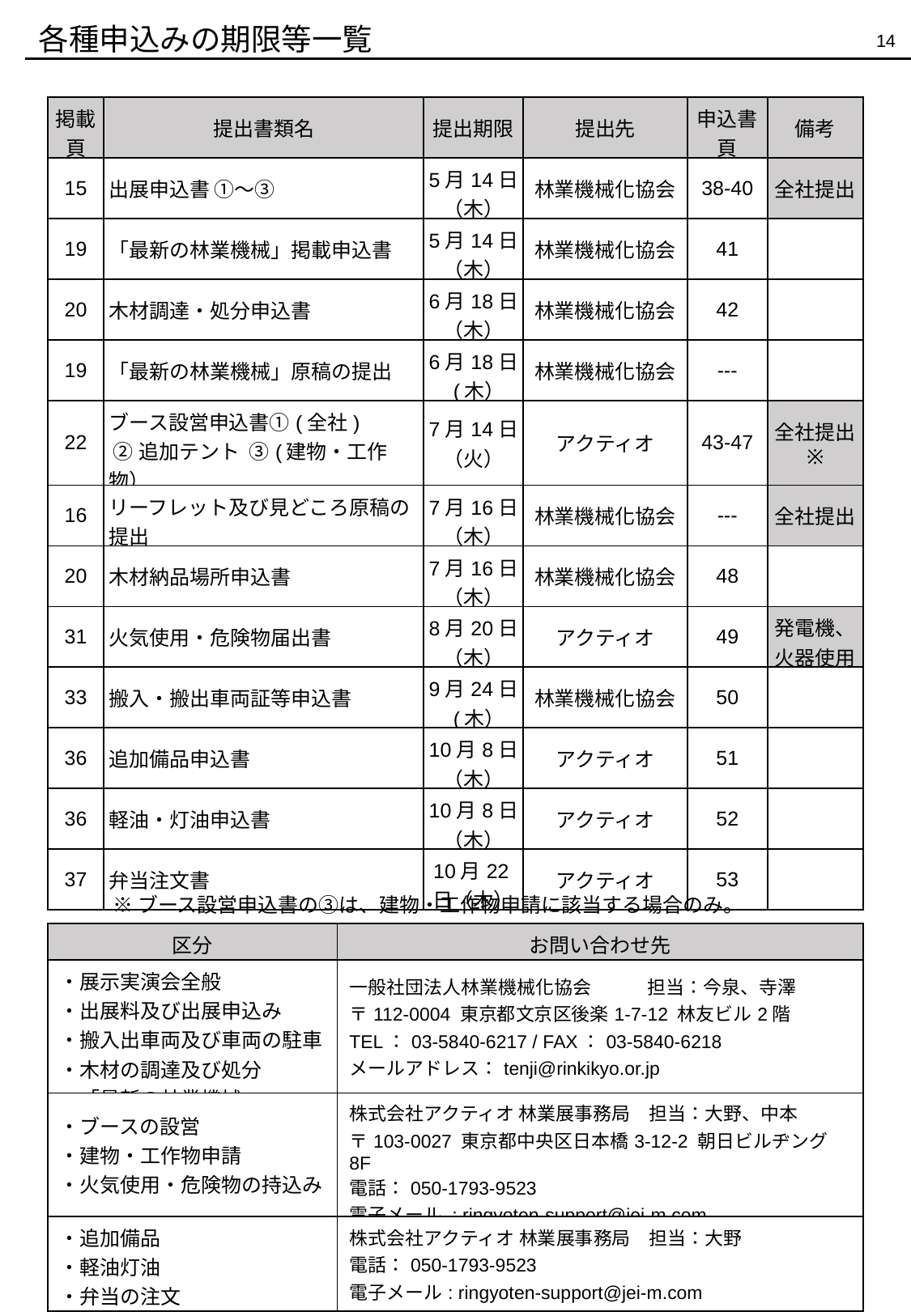

各種申込みの期限等一覧
14
| 掲載頁 | 提出書類名 | 提出期限 | 提出先 | 申込書 頁 | 備考 |
| --- | --- | --- | --- | --- | --- |
| 15 | 出展申込書 ①～③ | 5月14日（木） | 林業機械化協会 | 38-40 | 全社提出 |
| 19 | 「最新の林業機械」掲載申込書 | 5月14日（木） | 林業機械化協会 | 41 |  |
| 20 | 木材調達・処分申込書 | 6月18日（木） | 林業機械化協会 | 42 |  |
| 19 | 「最新の林業機械」原稿の提出 | 6月18日 (木） | 林業機械化協会 | --- |  |
| 22 | ブース設営申込書①(全社) ②追加テント ③(建物・工作物） | 7月14日 （火） | アクティオ | 43-47 | 全社提出 ※ |
| 16 | リーフレット及び見どころ原稿の提出 | 7月16日（木） | 林業機械化協会 | --- | 全社提出 |
| 20 | 木材納品場所申込書 | 7月16日 （木） | 林業機械化協会 | 48 |  |
| 31 | 火気使用・危険物届出書 | 8月20日（木） | アクティオ | 49 | 発電機、火器使用 |
| 33 | 搬入・搬出車両証等申込書 | 9月24日 (木） | 林業機械化協会 | 50 |  |
| 36 | 追加備品申込書 | 10月8日 （木） | アクティオ | 51 |  |
| 36 | 軽油・灯油申込書 | 10月8日（木） | アクティオ | 52 |  |
| 37 | 弁当注文書 | 10月22日（木） | アクティオ | 53 |  |
※ブース設営申込書の③は、建物・工作物申請に該当する場合のみ。
| 区分 | お問い合わせ先 |
| --- | --- |
| ・展示実演会全般 ・出展料及び出展申込み ・搬入出車両及び車両の駐車 ・木材の調達及び処分 ・「最新の林業機械」 | 一般社団法人林業機械化協会　　　担当：今泉、寺澤 〒112-0004 東京都文京区後楽1-7-12 林友ビル2階 TEL：03-5840-6217 / FAX：03-5840-6218 メールアドレス：tenji@rinkikyo.or.jp |
| ・ブースの設営 ・建物・工作物申請 ・火気使用・危険物の持込み | 株式会社アクティオ 林業展事務局　担当：大野、中本 〒103-0027 東京都中央区日本橋3-12-2 朝日ビルヂング8F 電話：050-1793-9523 電子メール : ringyoten-support@jei-m.com |
| ・追加備品 ・軽油灯油 ・弁当の注文 | 株式会社アクティオ 林業展事務局　担当：大野 電話：050-1793-9523 電子メール: ringyoten-support@jei-m.com |